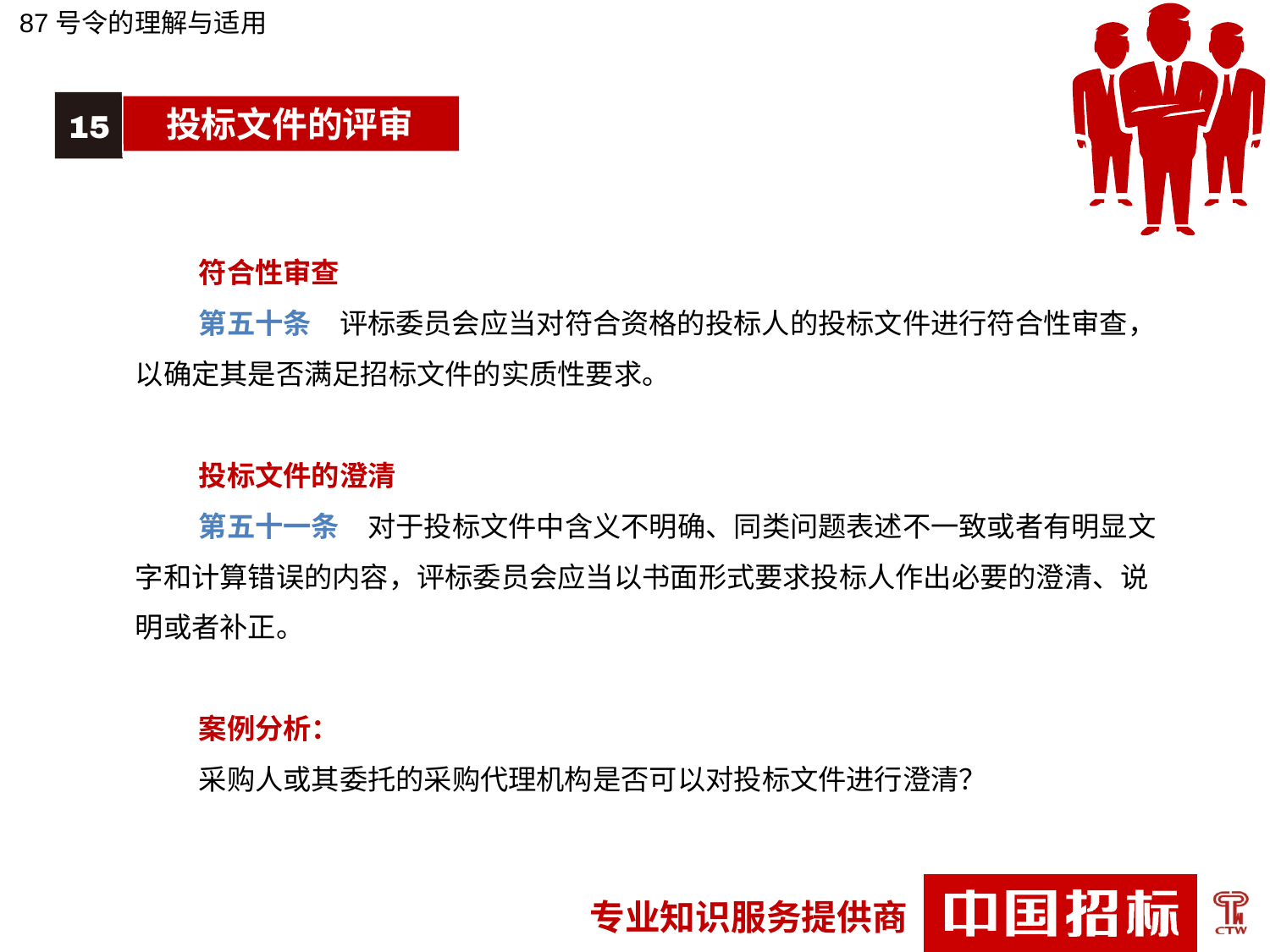

87号令的理解与适用

15
投标文件的评审
符合性审查
第五十条　评标委员会应当对符合资格的投标人的投标文件进行符合性审查，以确定其是否满足招标文件的实质性要求。

投标文件的澄清
第五十一条　对于投标文件中含义不明确、同类问题表述不一致或者有明显文字和计算错误的内容，评标委员会应当以书面形式要求投标人作出必要的澄清、说明或者补正。

案例分析：
采购人或其委托的采购代理机构是否可以对投标文件进行澄清？